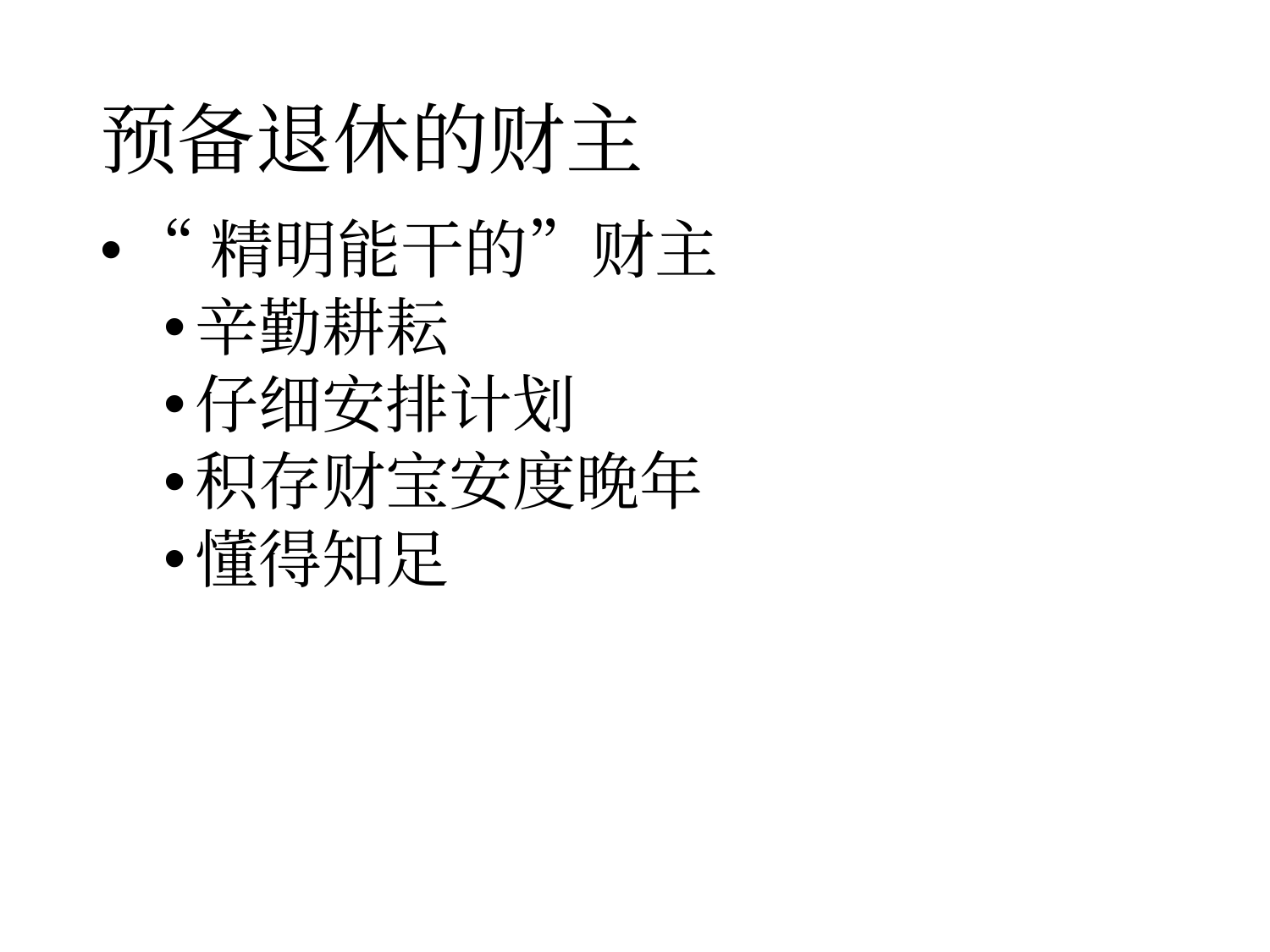

# 预备退休的财主
“精明能干的”财主
辛勤耕耘
仔细安排计划
积存财宝安度晚年
懂得知足